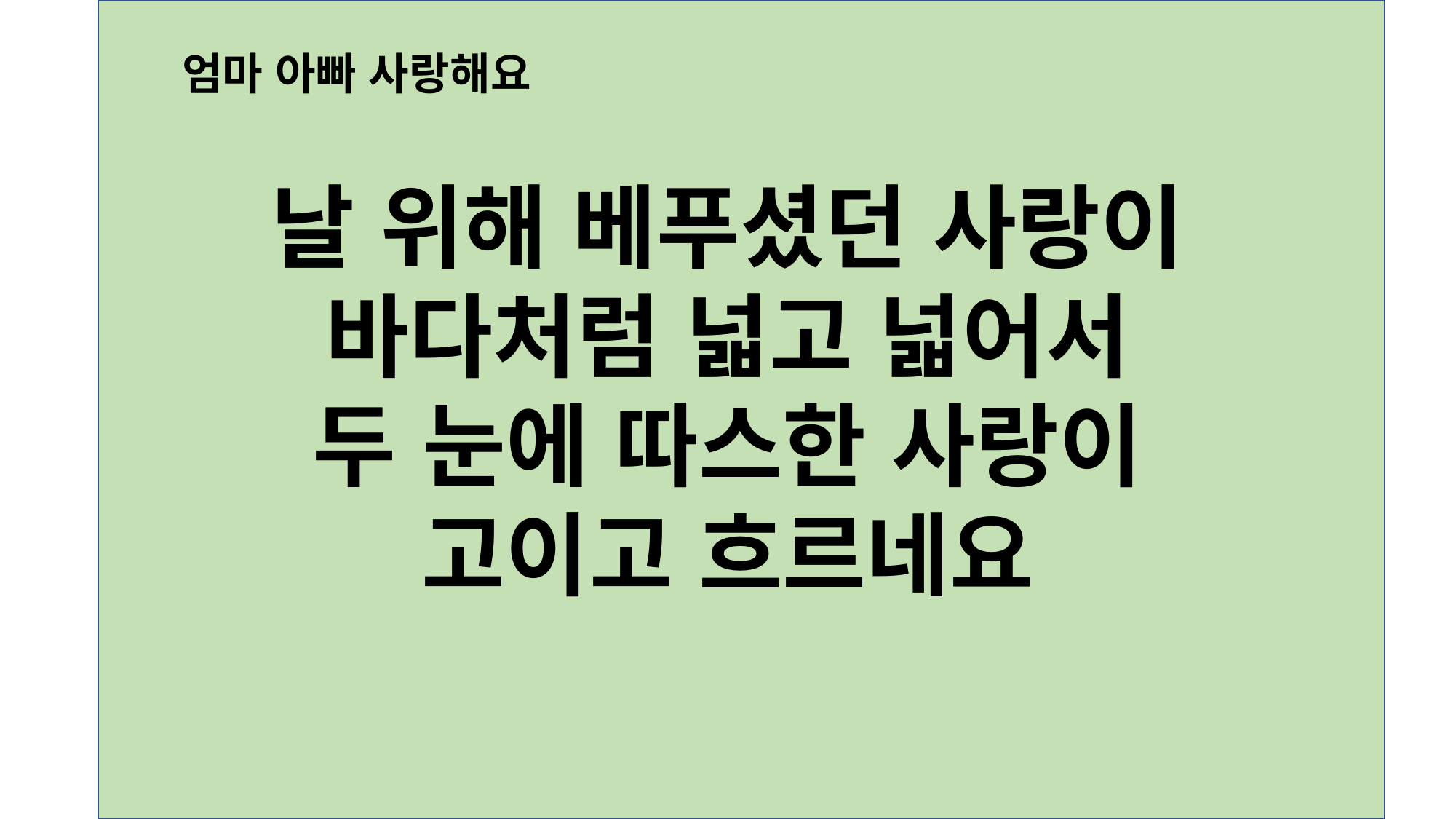

엄마 아빠 사랑해요
날 위해 베푸셨던 사랑이
바다처럼 넓고 넓어서
두 눈에 따스한 사랑이
고이고 흐르네요